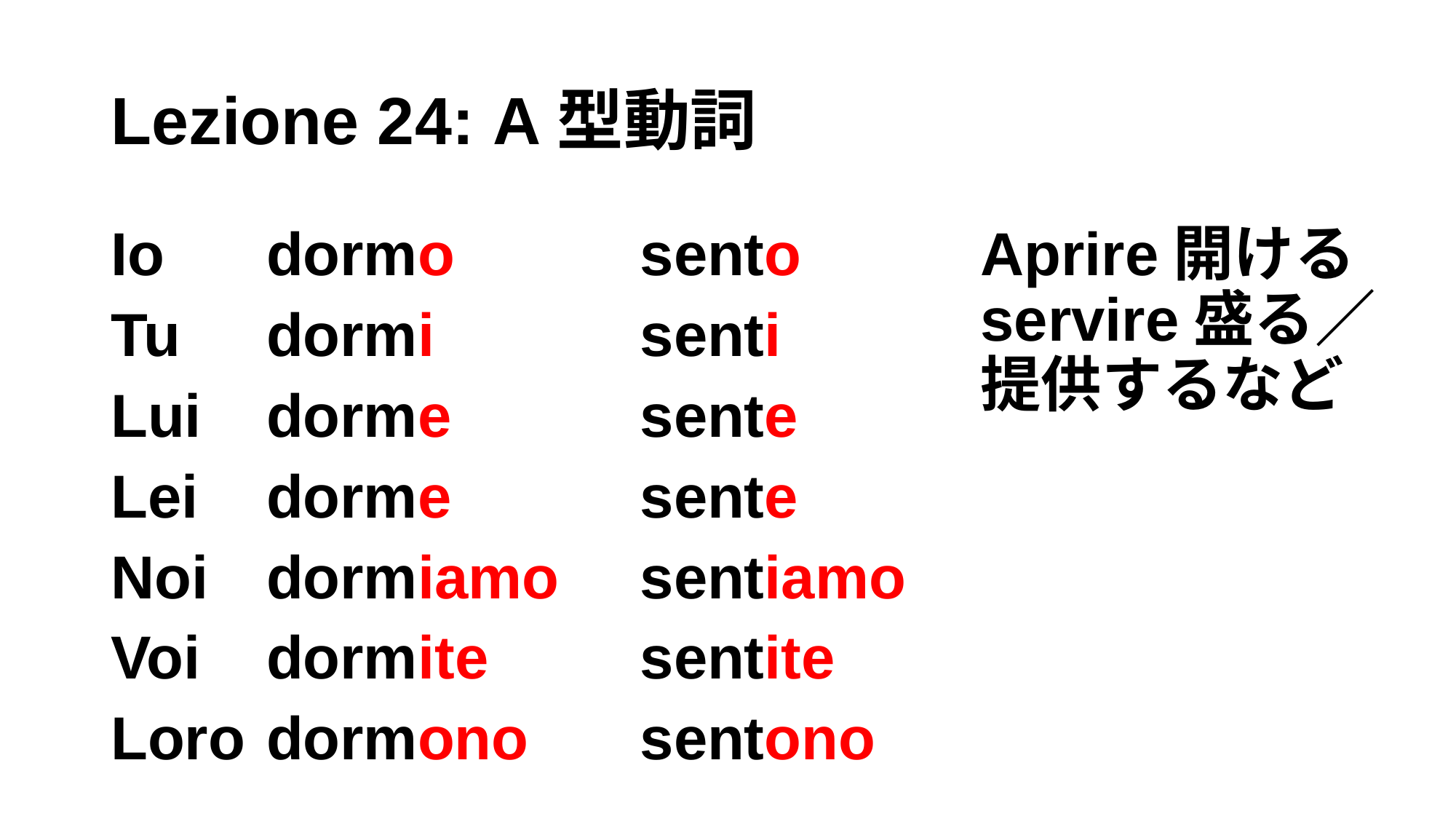

# Lezione 24: A型動詞
Io
Tu
Lui
Lei
Noi
Voi
Loro
dormo
dormi
dorme
dorme
dormiamo
dormite
dormono

sento
senti
sente
sente
sentiamo
sentite
sentono

Aprire開ける servire盛る／提供するなど